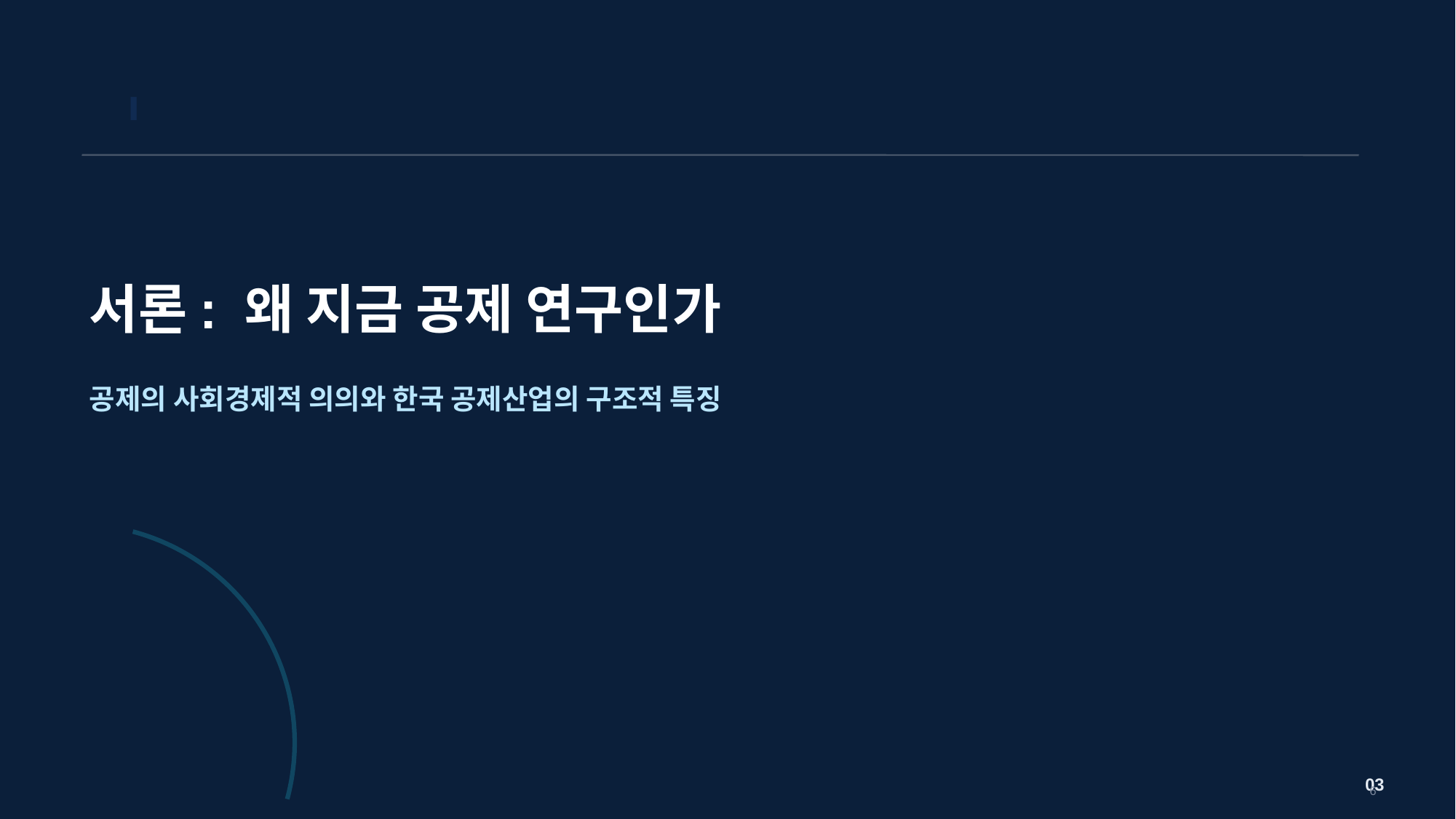

Ⅰ

서론: 왜 지금 공제 연구인가
공제의 사회경제적 의의와 한국 공제산업의 구조적 특징

03
6